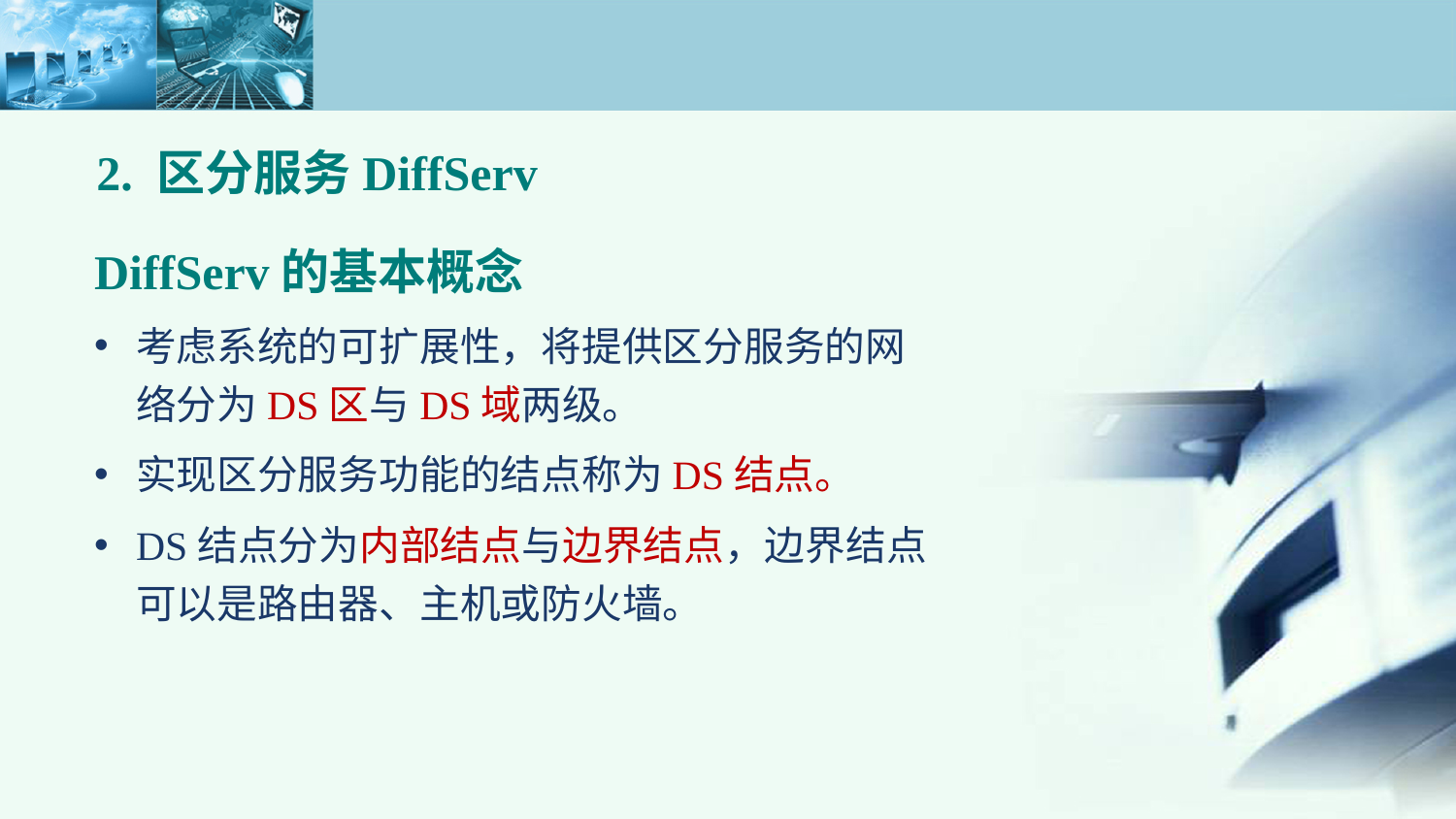

# 2. 区分服务DiffServ
DiffServ的基本概念
考虑系统的可扩展性，将提供区分服务的网络分为DS区与DS域两级。
实现区分服务功能的结点称为DS结点。
DS结点分为内部结点与边界结点，边界结点可以是路由器、主机或防火墙。